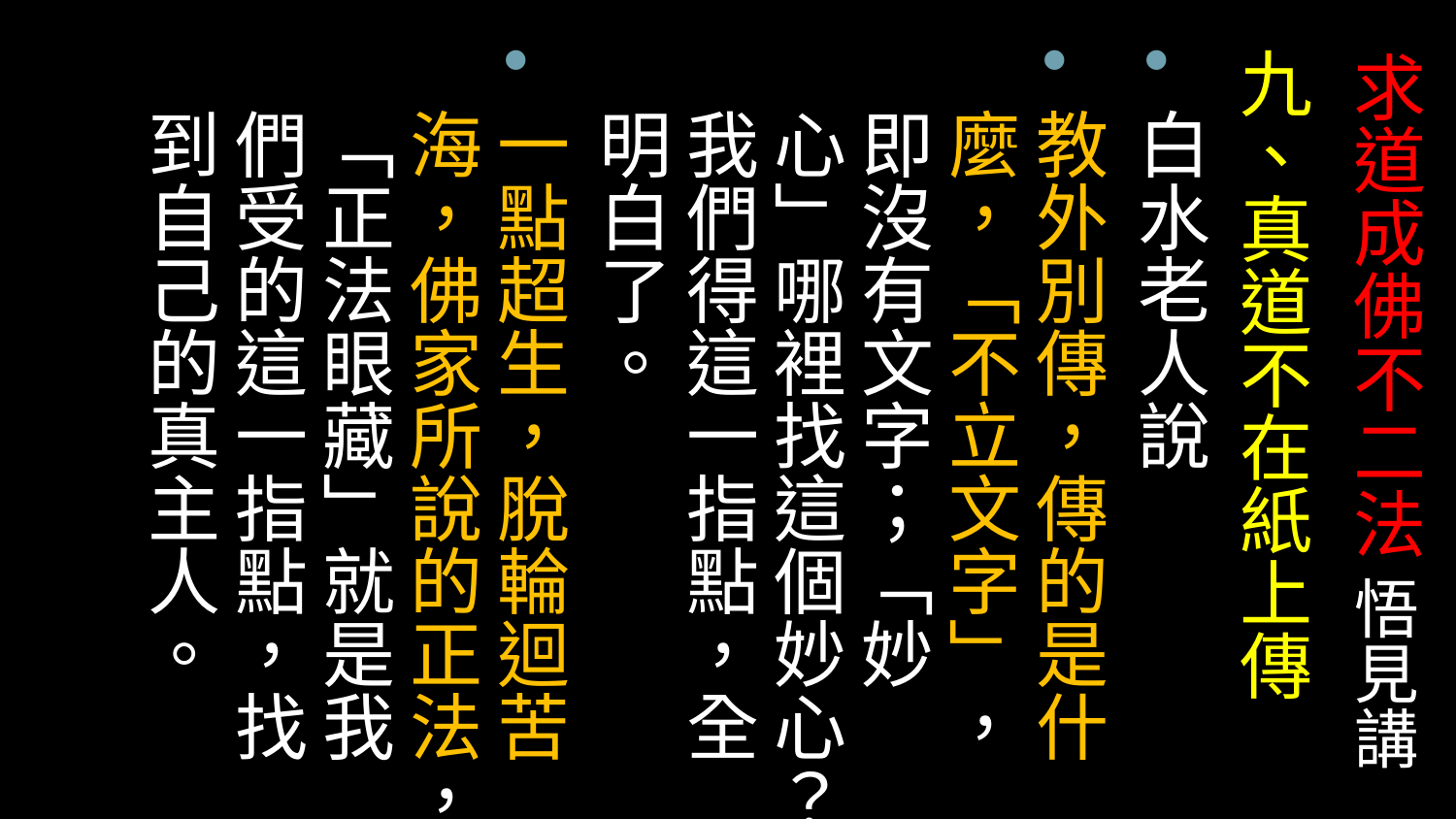

九、真道不在紙上傳
白水老人說
教外別傳，傳的是什麼，「不立文字」，即沒有文字；「妙心」哪裡找這個妙心？我們得這一指點，全明白了。
一點超生，脫輪迴苦海，佛家所說的正法，「正法眼藏」就是我們受的這一指點，找到自己的真主人。

# 求道成佛不二法 悟見講